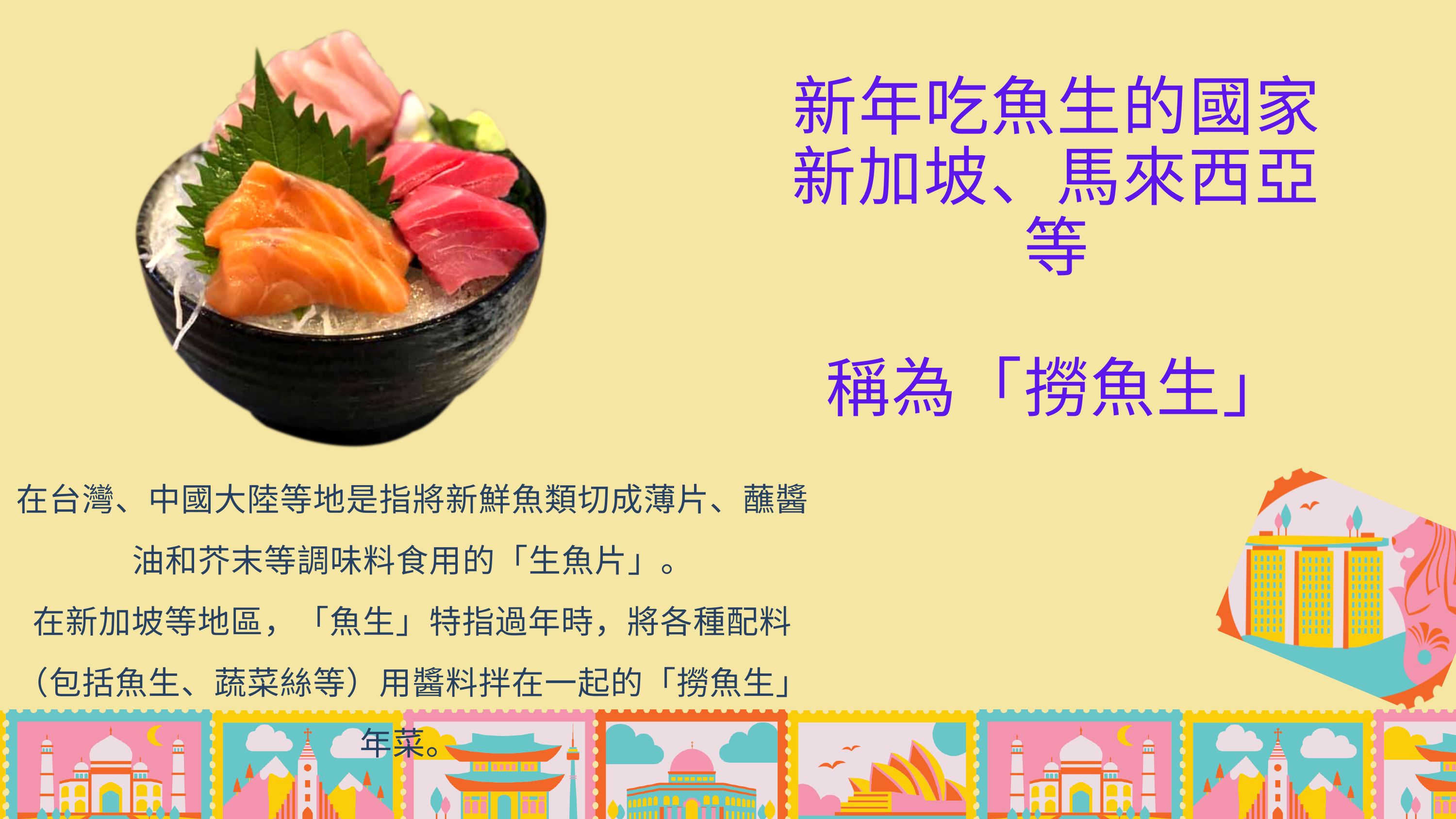

新年吃魚生的國家
新加坡、馬來西亞等

稱為「撈魚生」
在台灣、中國大陸等地是指將新鮮魚類切成薄片、蘸醬油和芥末等調味料食用的「生魚片」。
在新加坡等地區，「魚生」特指過年時，將各種配料（包括魚生、蔬菜絲等）用醬料拌在一起的「撈魚生」年菜。